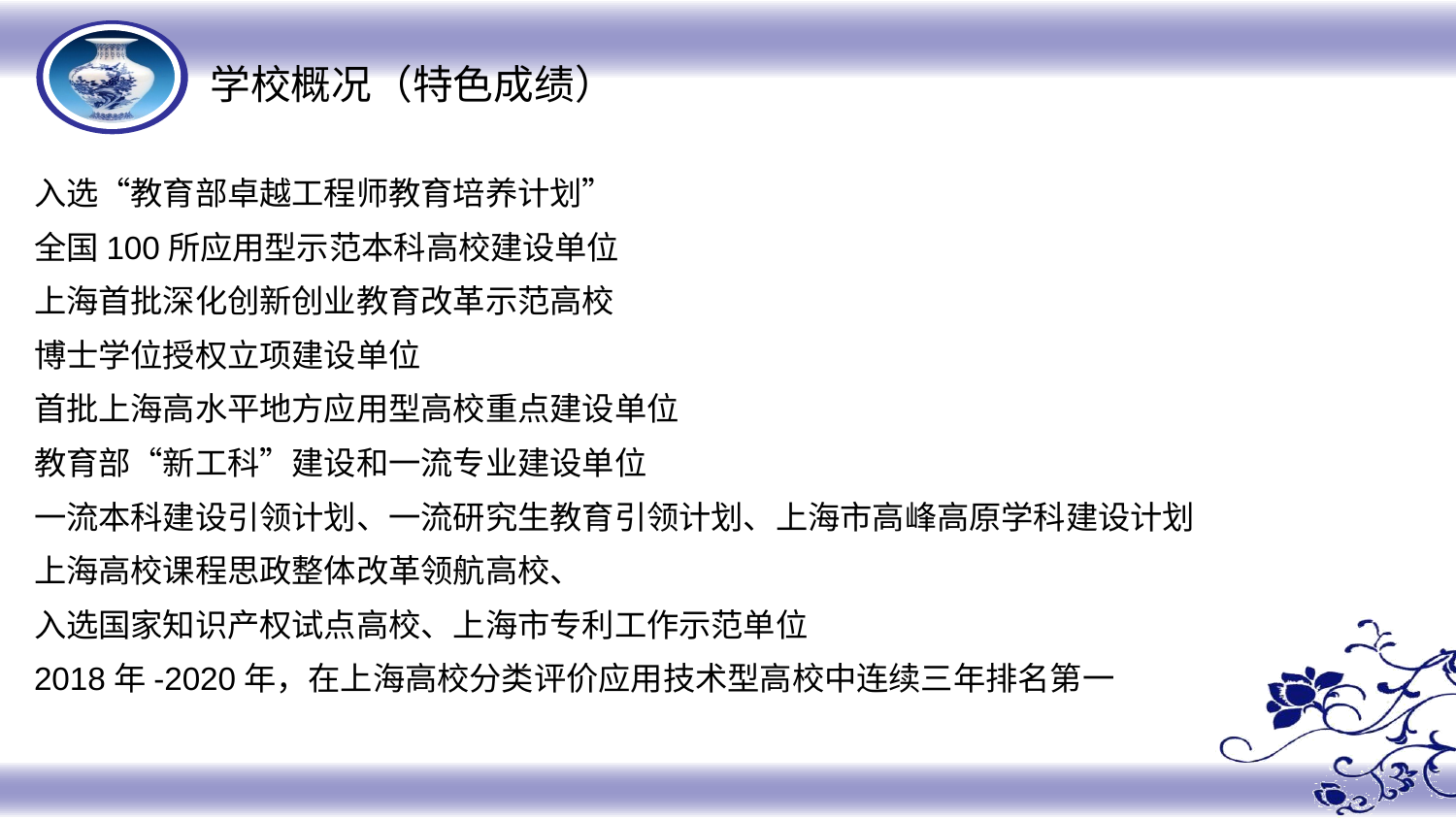

学校概况（特色成绩）
入选“教育部卓越工程师教育培养计划”
全国100所应用型示范本科高校建设单位
上海首批深化创新创业教育改革示范高校
博士学位授权立项建设单位
首批上海高水平地方应用型高校重点建设单位
教育部“新工科”建设和一流专业建设单位
一流本科建设引领计划、一流研究生教育引领计划、上海市高峰高原学科建设计划
上海高校课程思政整体改革领航高校、
入选国家知识产权试点高校、上海市专利工作示范单位
2018年-2020年，在上海高校分类评价应用技术型高校中连续三年排名第一